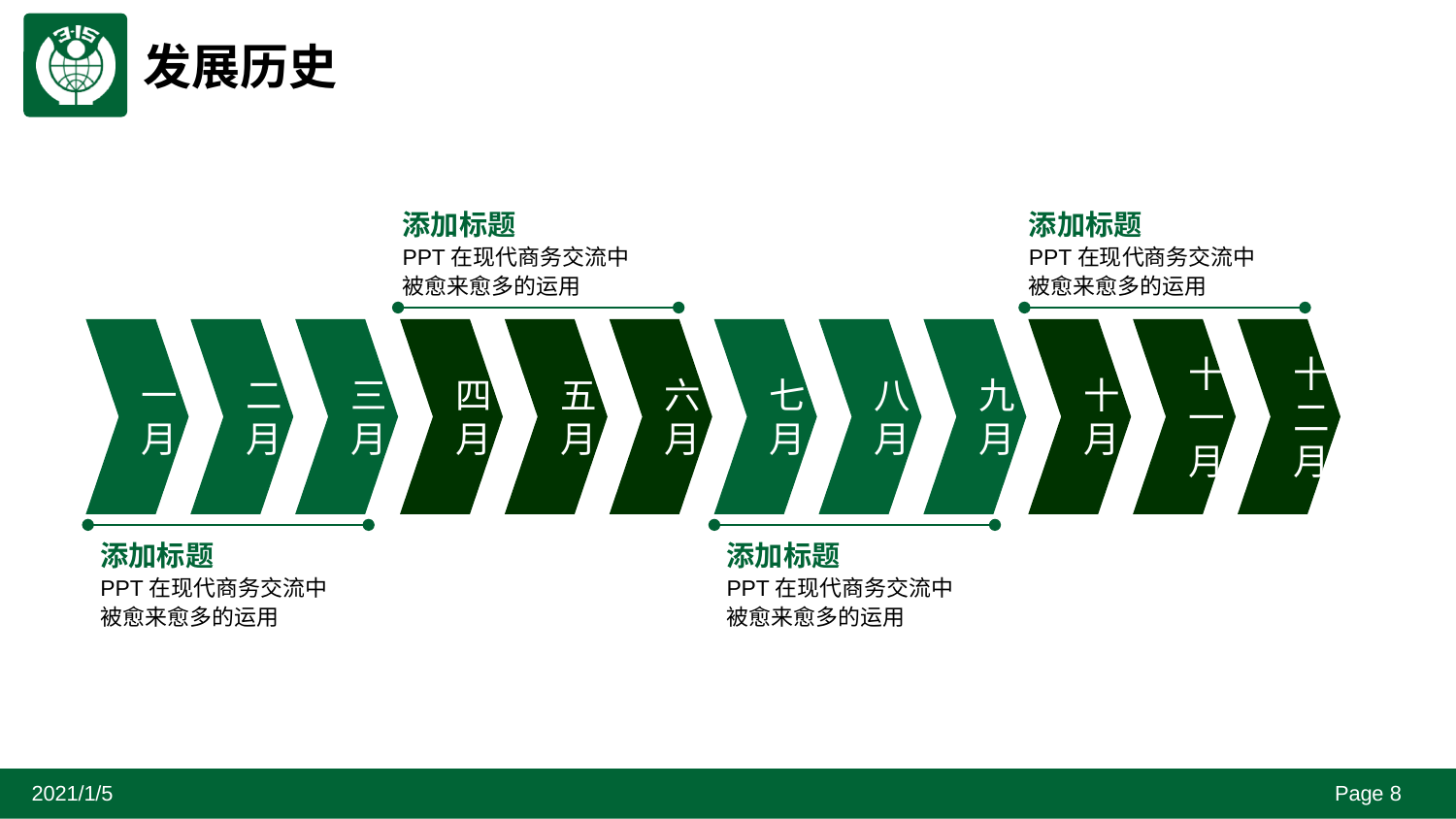

# 发展历史
添加标题
PPT在现代商务交流中被愈来愈多的运用
添加标题
PPT在现代商务交流中被愈来愈多的运用

四月
五月
六月

十月
十一月
十二月
一
月
二月
三月

七月
八月

九月
添加标题
PPT在现代商务交流中被愈来愈多的运用
添加标题
PPT在现代商务交流中被愈来愈多的运用
2021/1/5
Page 8